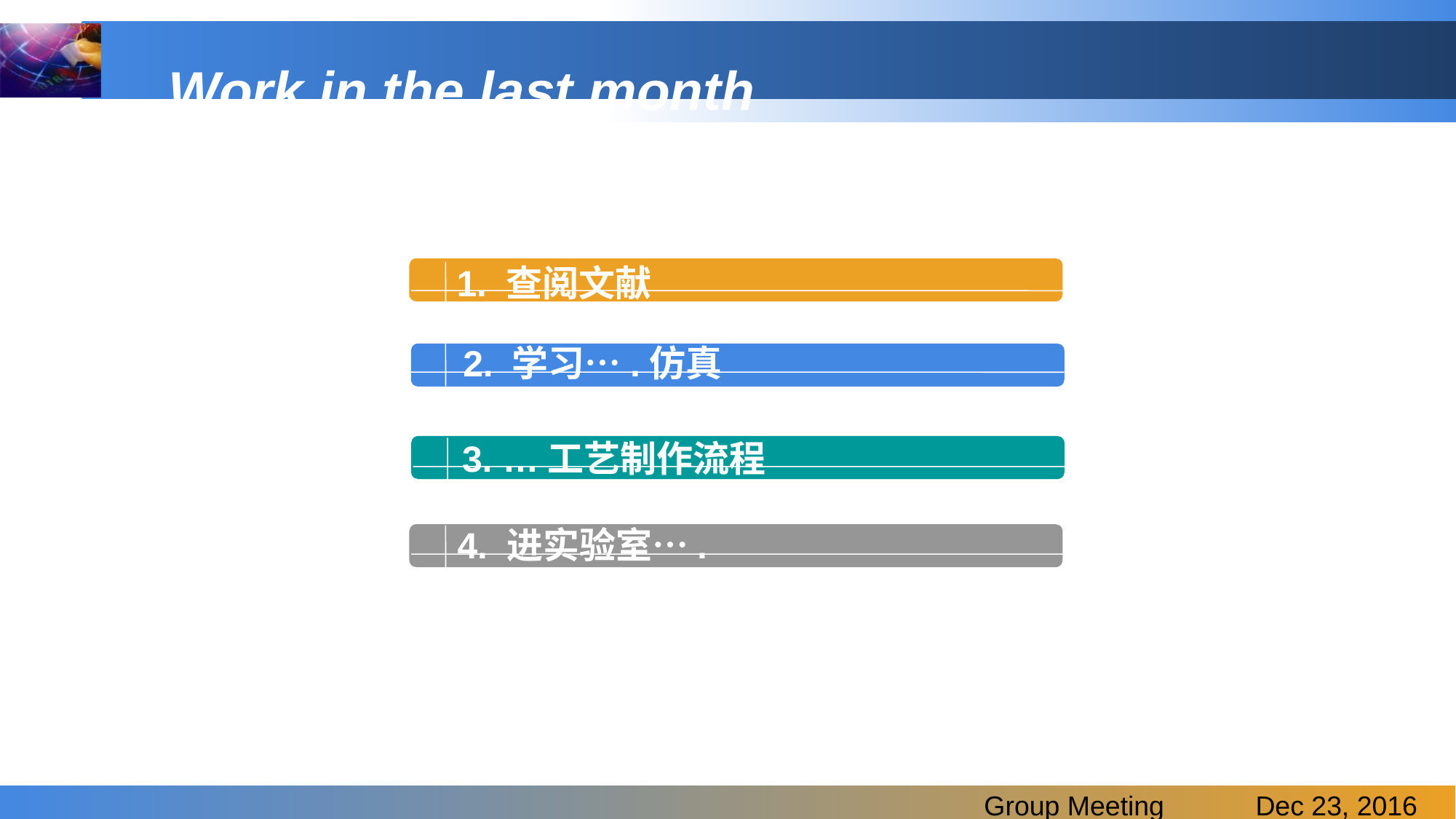

# Work in the last month
 1. 查阅文献

 2. 学习….仿真

 3. …工艺制作流程

 4. 进实验室….